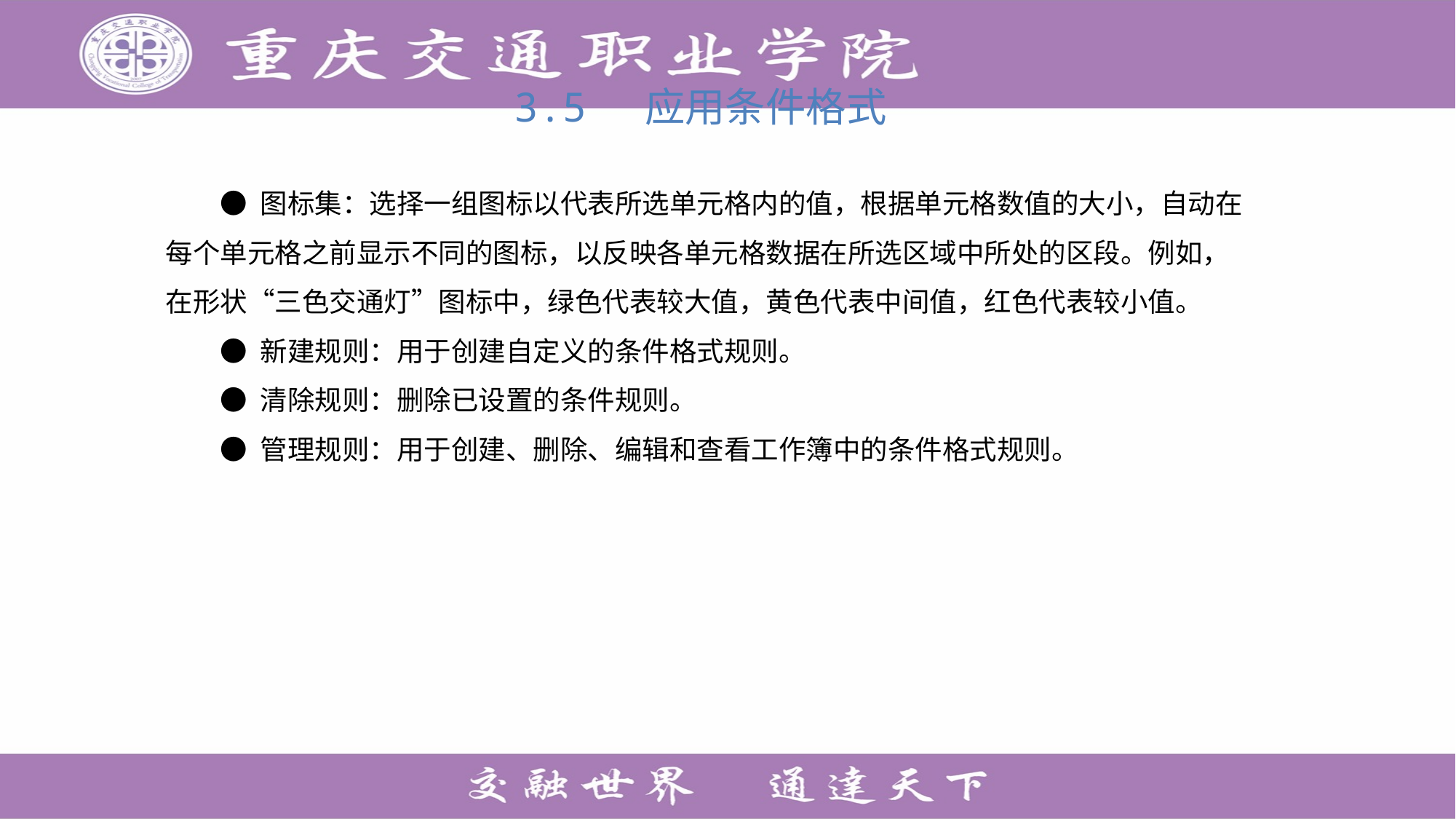

# 3.5  应用条件格式
● 图标集：选择一组图标以代表所选单元格内的值，根据单元格数值的大小，自动在每个单元格之前显示不同的图标，以反映各单元格数据在所选区域中所处的区段。例如，在形状“三色交通灯”图标中，绿色代表较大值，黄色代表中间值，红色代表较小值。
● 新建规则：用于创建自定义的条件格式规则。
● 清除规则：删除已设置的条件规则。
● 管理规则：用于创建、删除、编辑和查看工作簿中的条件格式规则。